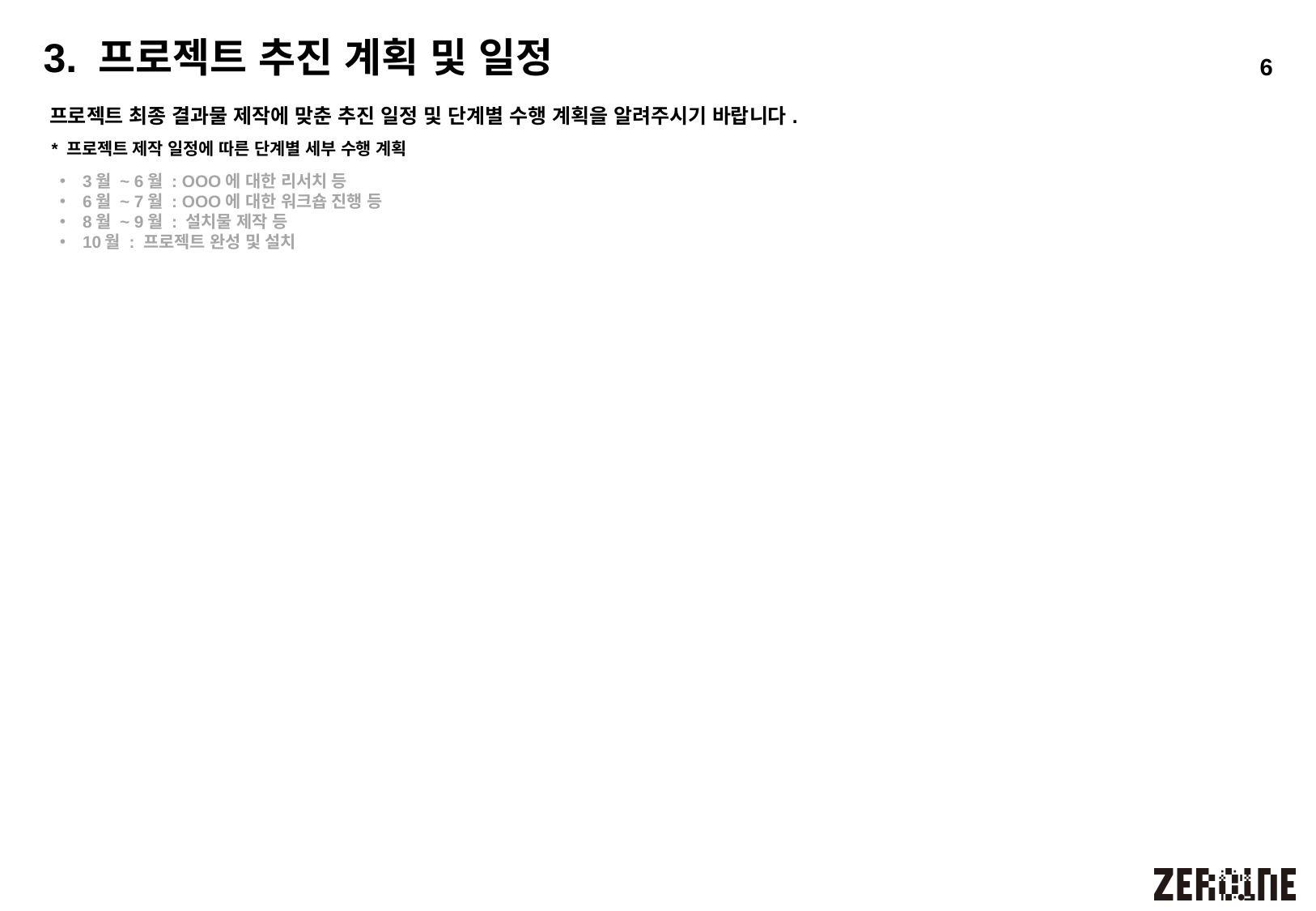

# 3. 프로젝트 추진 계획 및 일정
6
프로젝트 최종 결과물 제작에 맞춘 추진 일정 및 단계별 수행 계획을 알려주시기 바랍니다.
* 프로젝트 제작 일정에 따른 단계별 세부 수행 계획
3월 ~ 6월 : OOO에 대한 리서치 등
6월 ~ 7월 : OOO에 대한 워크숍 진행 등
8월 ~ 9월 : 설치물 제작 등
10월 : 프로젝트 완성 및 설치